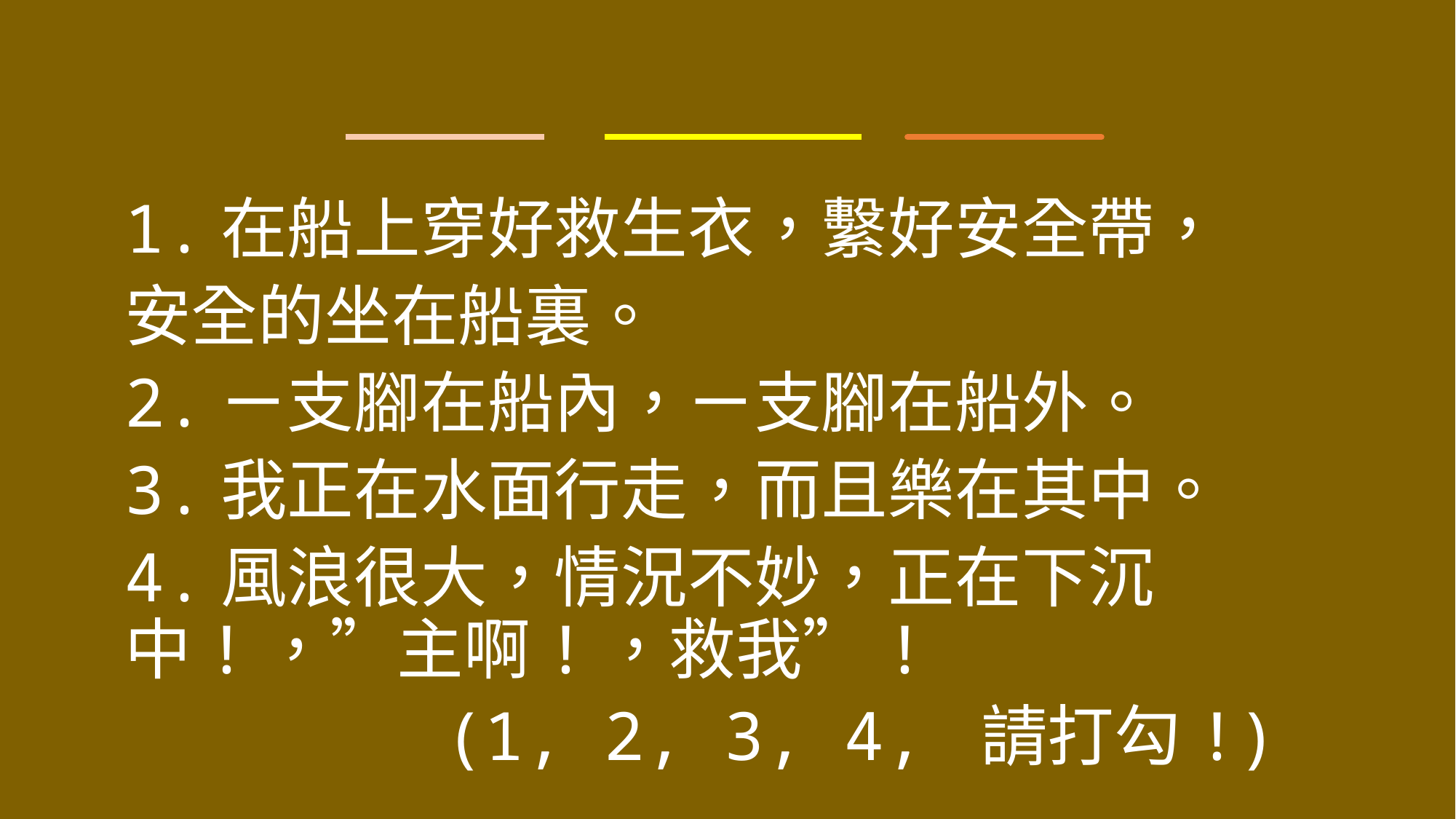

1.在船上穿好救生衣，繫好安全帶，
安全的坐在船裏。
2.ㄧ支腳在船內，ㄧ支腳在船外。
3.我正在水面行走，而且樂在其中。
4.風浪很大，情況不妙，正在下沉中!，”主啊!，救我”!
        (1, 2, 3, 4, 請打勾!)